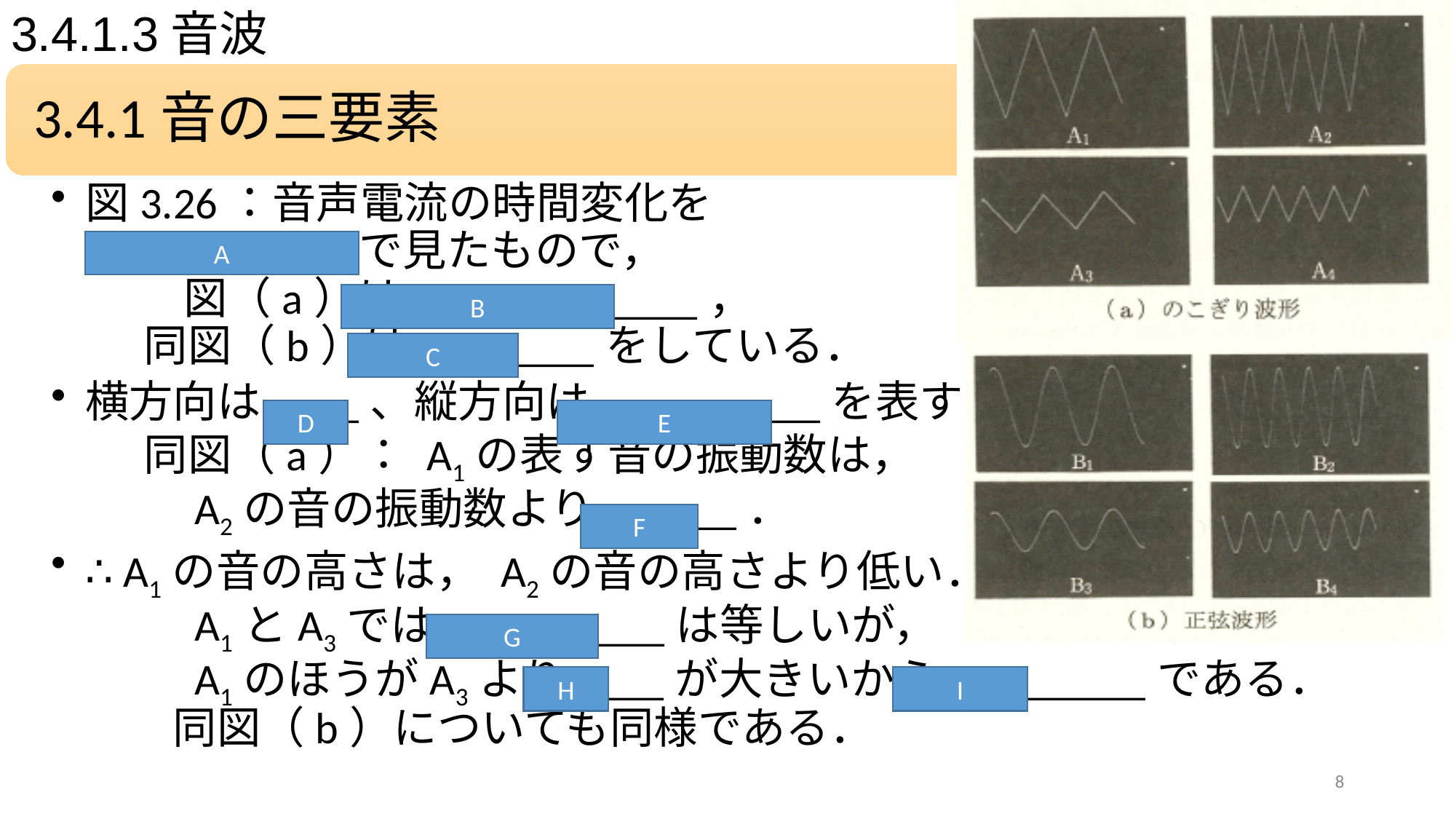

# 3.4.1.3音波

3.4.1音の三要素
図3.26：音声電流の時間変化を
＿＿＿＿＿＿ で見たもので，
          図（a）は_____________，
      同図（b）は________をしている．
横方向は____、縦方向は__________を表す．
      同図（a）： A1の表す音の振動数は，
	A2の音の振動数より______．
∴ A1の音の高さは， A2の音の高さより低い．
	A1とA3では，________は等しいが，
	A1のほうがA3より____が大きいから，_______である．
　　同図（b）についても同様である．
A
B
C

D
E
F
G
H
I
8